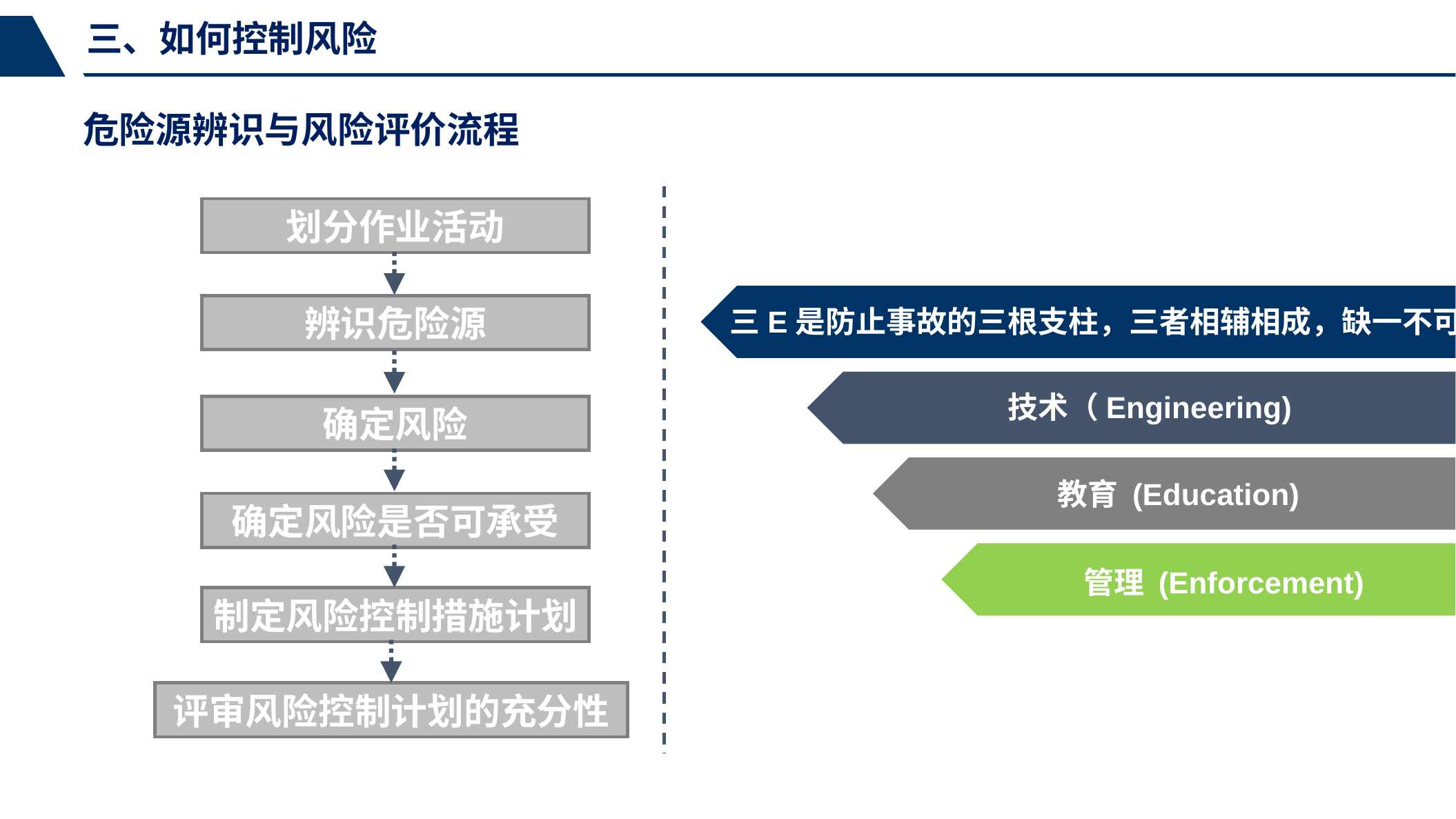

三、如何控制风险

危险源辨识与风险评价流程
划分作业活动

辨识危险源
三E是防止事故的三根支柱，三者相辅相成，缺一不可

技术（Engineering)
确定风险

教育 (Education)
确定风险是否可承受

管理 (Enforcement)
制定风险控制措施计划

评审风险控制计划的充分性